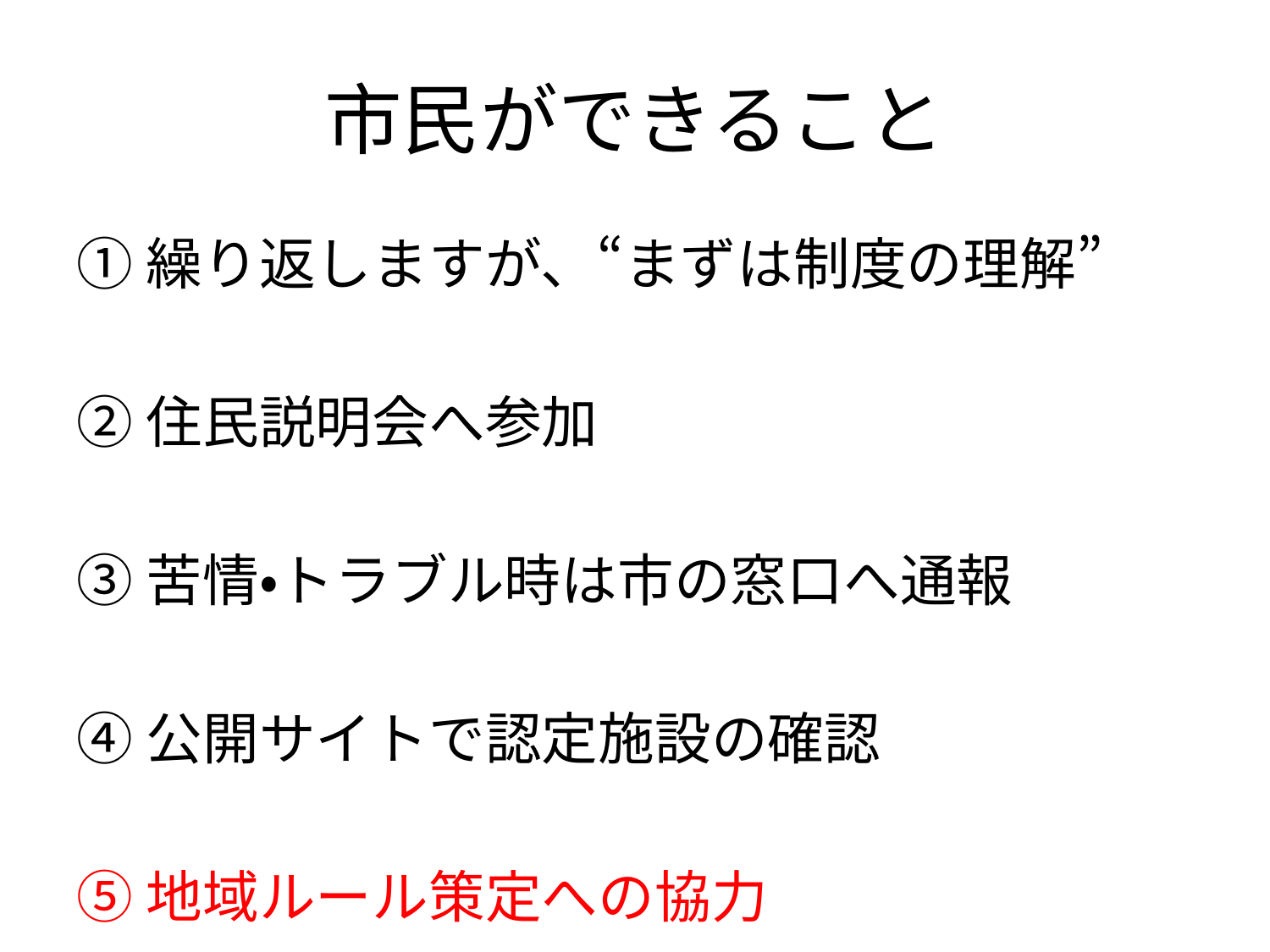

# 市民ができること
①繰り返しますが、“まずは制度の理解”

②住民説明会へ参加

③苦情・トラブル時は市の窓口へ通報

④公開サイトで認定施設の確認

⑤地域ルール策定への協力